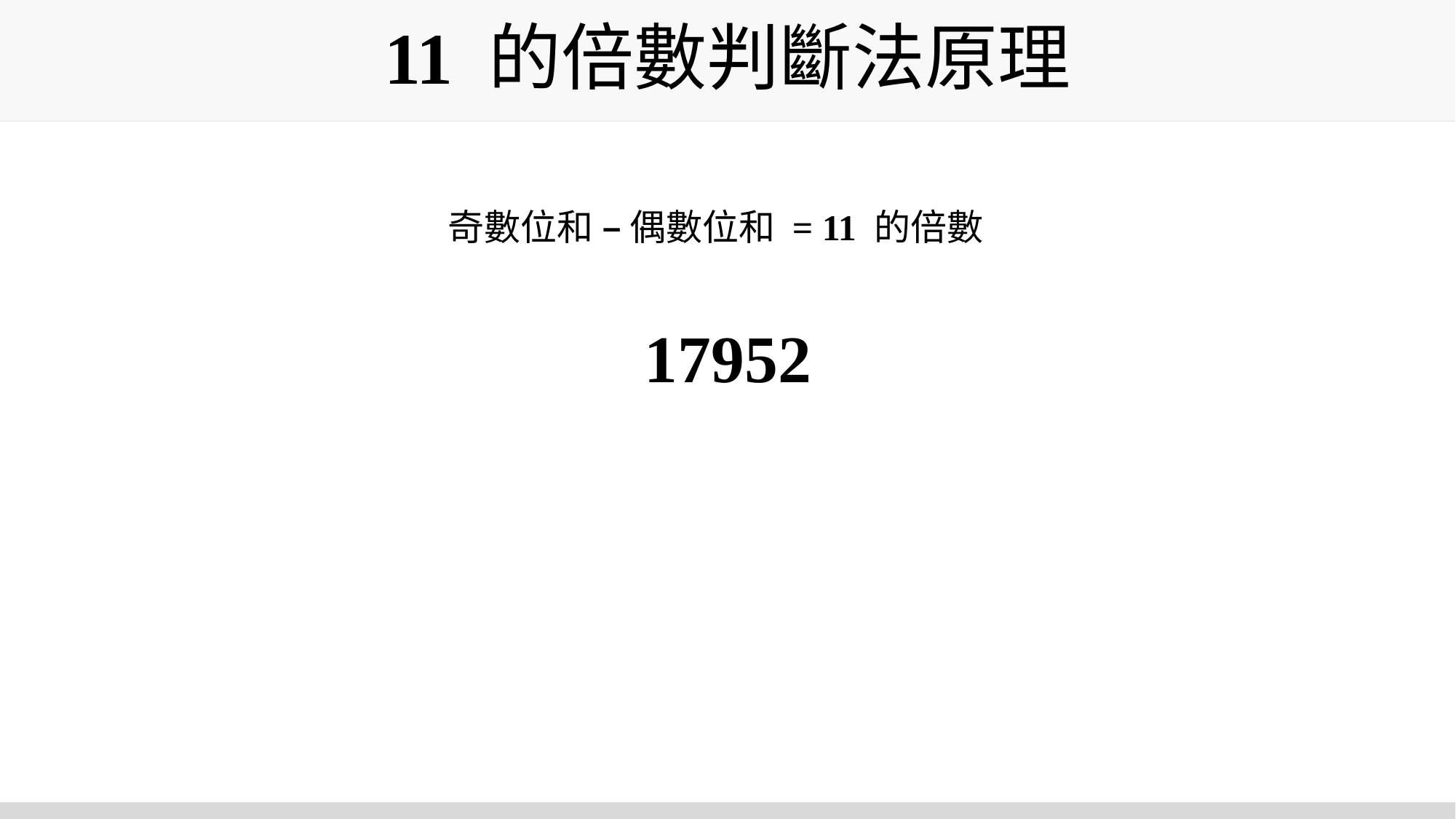

# 11 的倍數判斷法原理
奇數位和 – 偶數位和 = 11 的倍數
17952